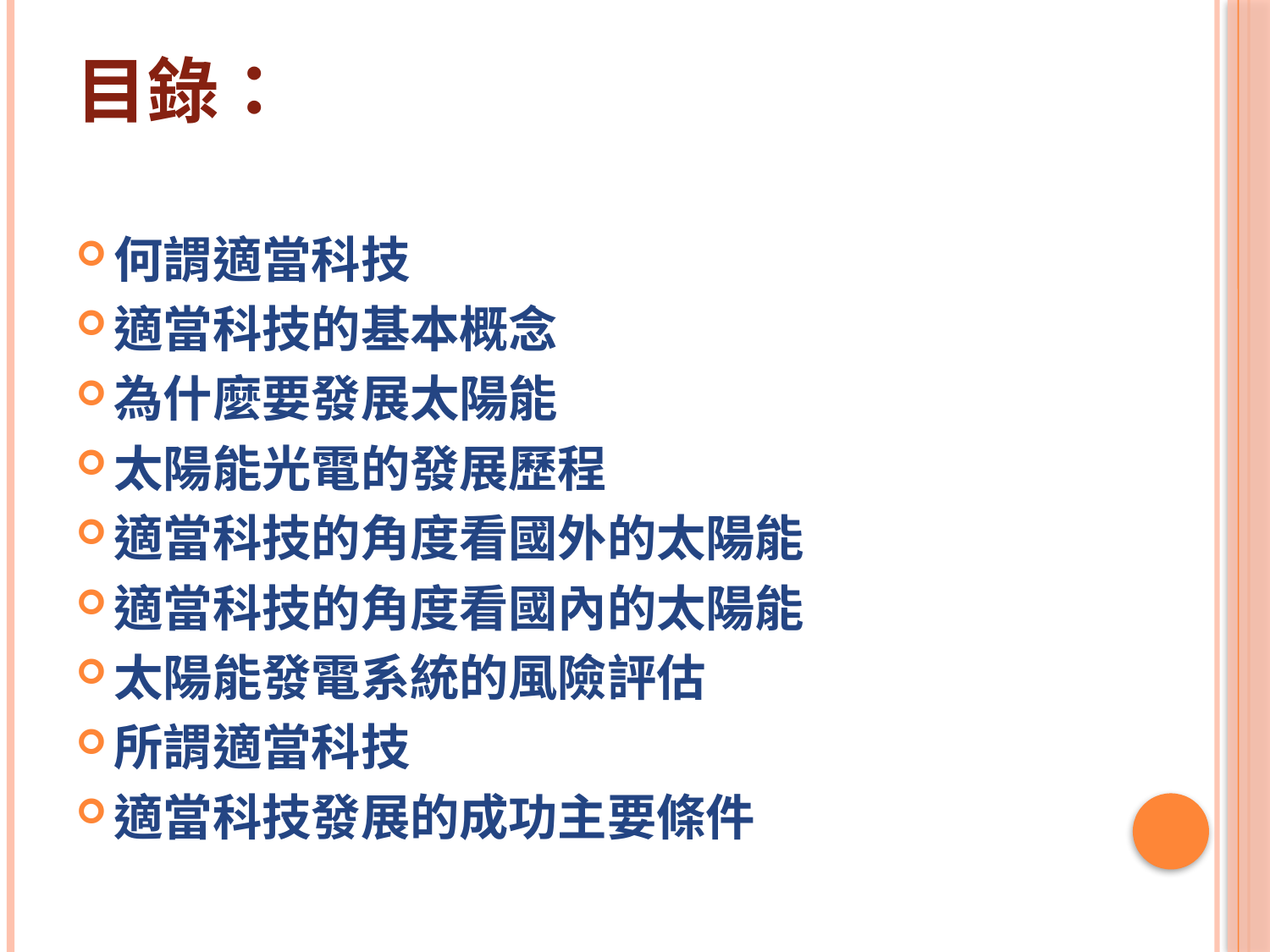

# 目錄：
何謂適當科技
適當科技的基本概念
為什麼要發展太陽能
太陽能光電的發展歷程
適當科技的角度看國外的太陽能
適當科技的角度看國內的太陽能
太陽能發電系統的風險評估
所謂適當科技
適當科技發展的成功主要條件